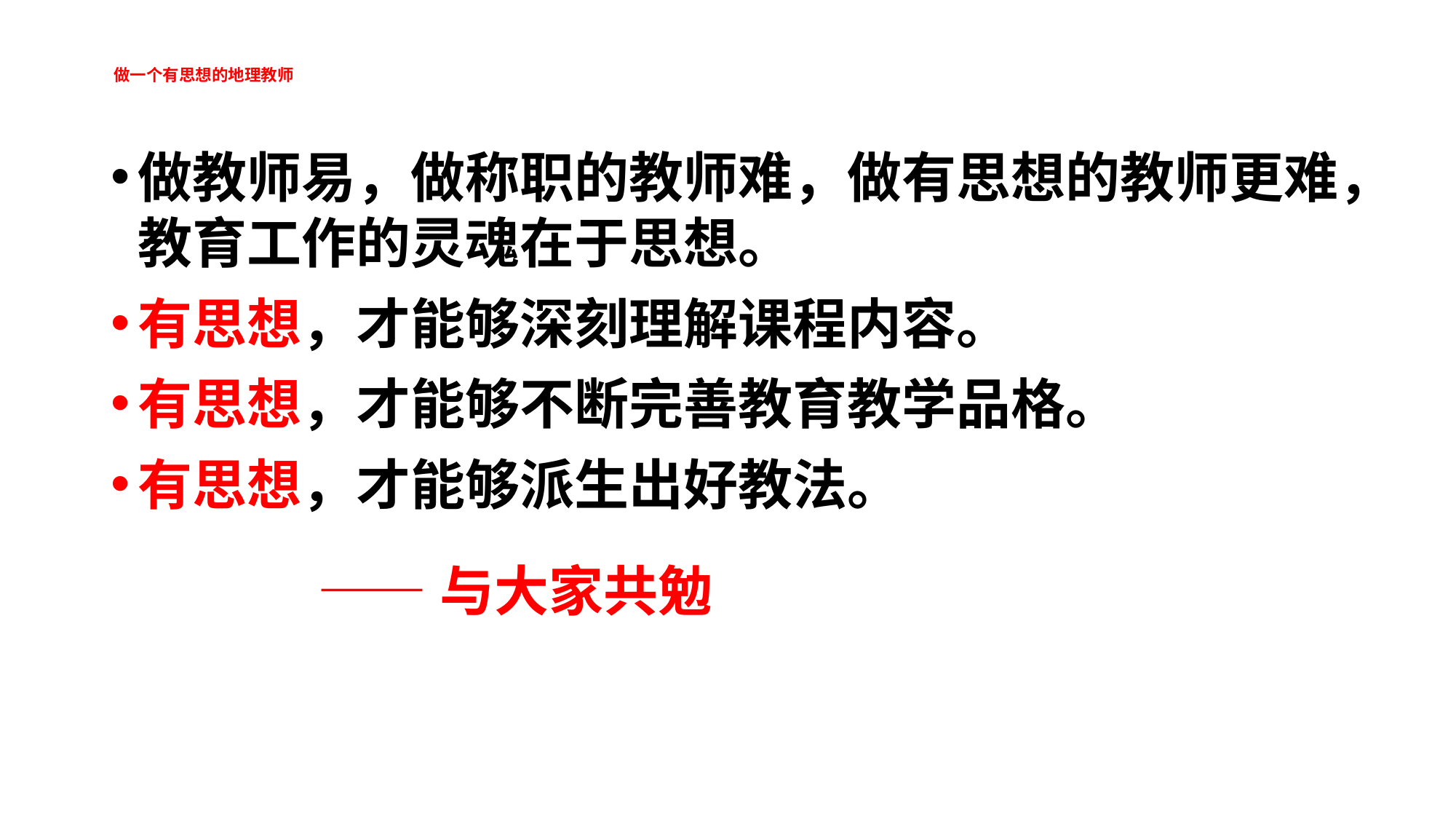

# 做一个有思想的地理教师
做教师易，做称职的教师难，做有思想的教师更难，教育工作的灵魂在于思想。
有思想，才能够深刻理解课程内容。
有思想，才能够不断完善教育教学品格。
有思想，才能够派生出好教法。
——与大家共勉